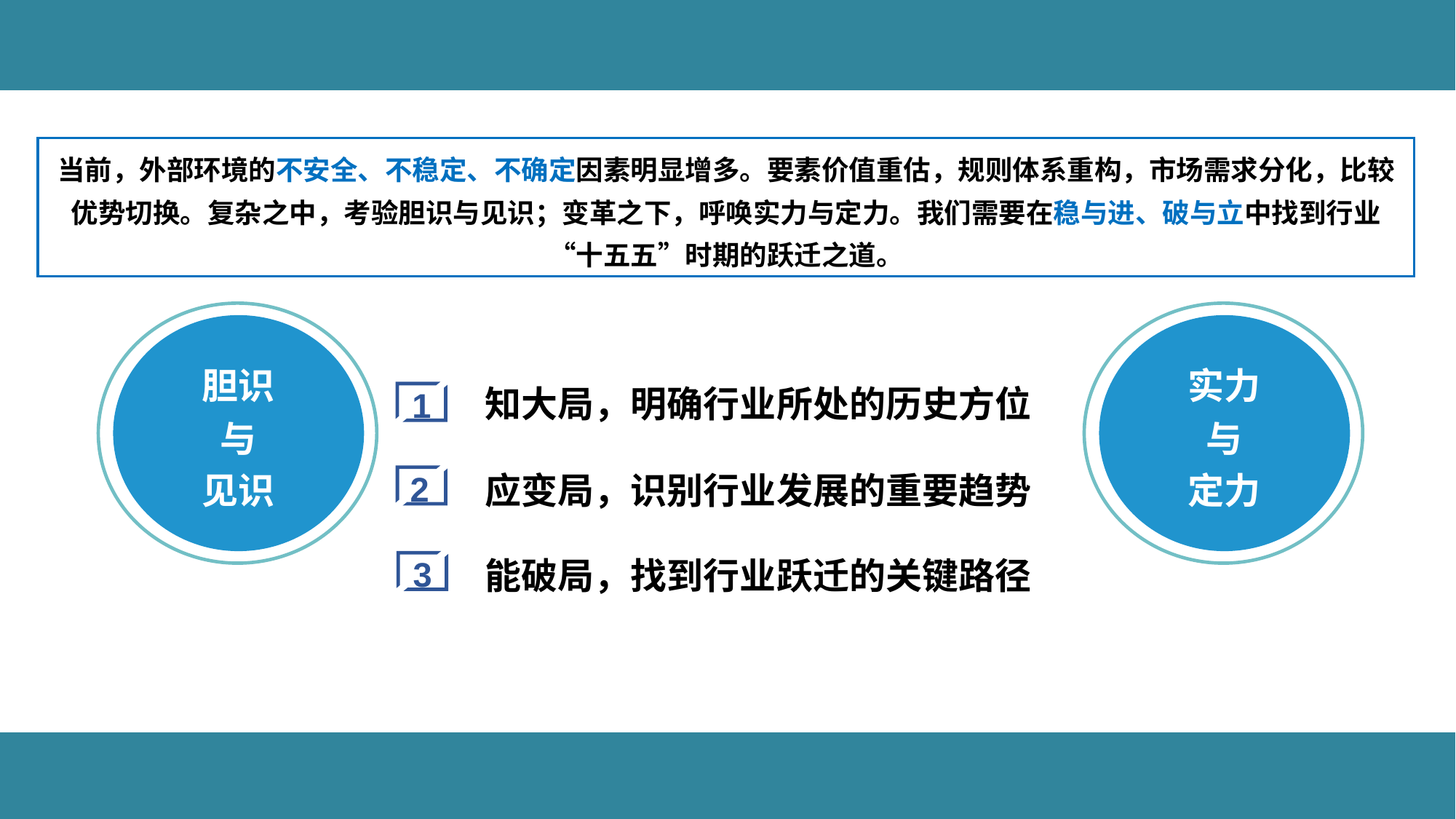

当前，外部环境的不安全、不稳定、不确定因素明显增多。要素价值重估，规则体系重构，市场需求分化，比较优势切换。复杂之中，考验胆识与见识；变革之下，呼唤实力与定力。我们需要在稳与进、破与立中找到行业“十五五”时期的跃迁之道。

胆识
与
见识

实力
与
定力
知大局，明确行业所处的历史方位

1

应变局，识别行业发展的重要趋势
2

能破局，找到行业跃迁的关键路径
3